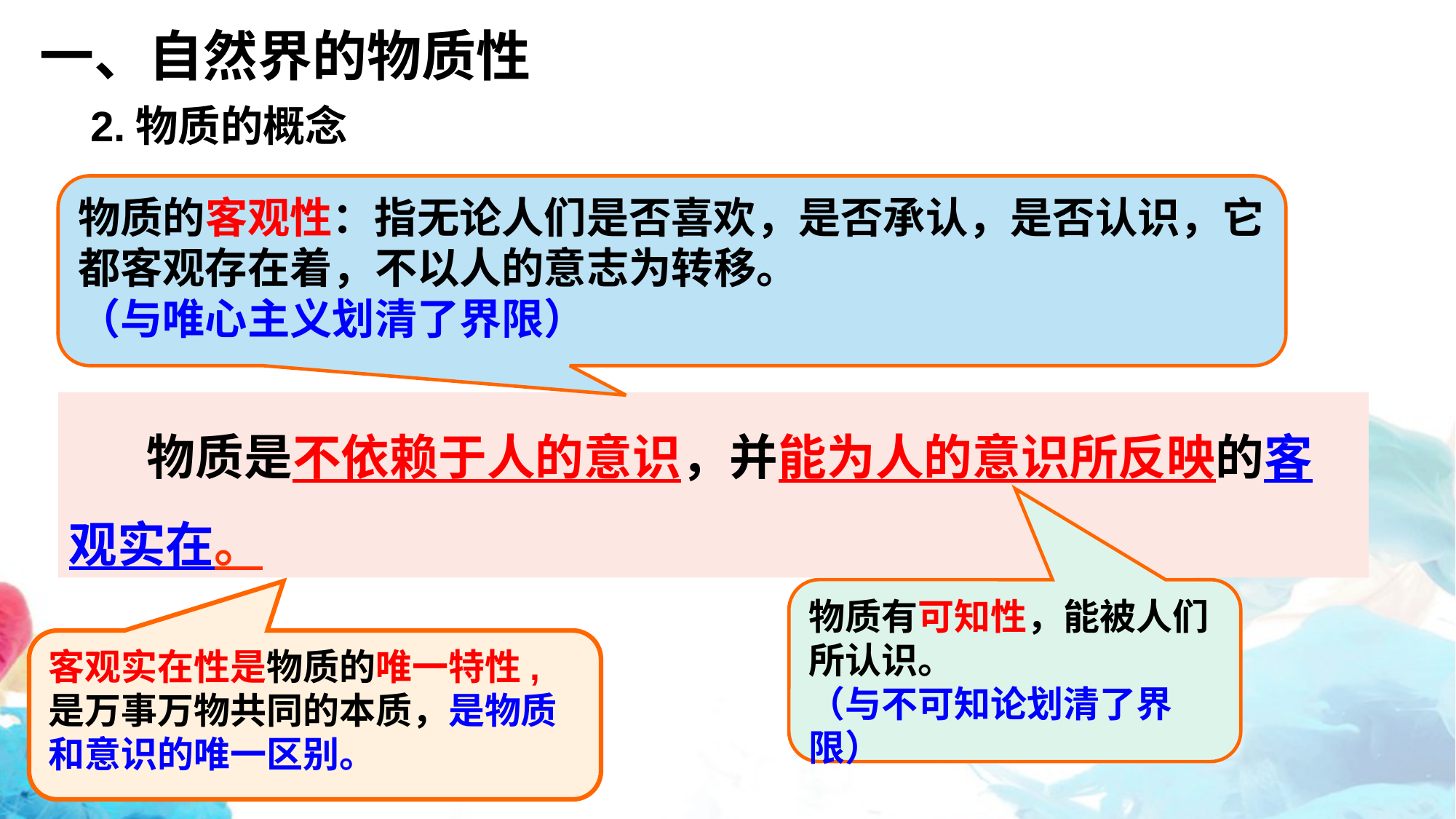

一、自然界的物质性
2.物质的概念
物质的客观性：指无论人们是否喜欢，是否承认，是否认识，它都客观存在着，不以人的意志为转移。
（与唯心主义划清了界限）
      物质是不依赖于人的意识，并能为人的意识所反映的客观实在。
物质有可知性，能被人们所认识。
（与不可知论划清了界限）
客观实在性是物质的唯一特性, 是万事万物共同的本质，是物质和意识的唯一区别。